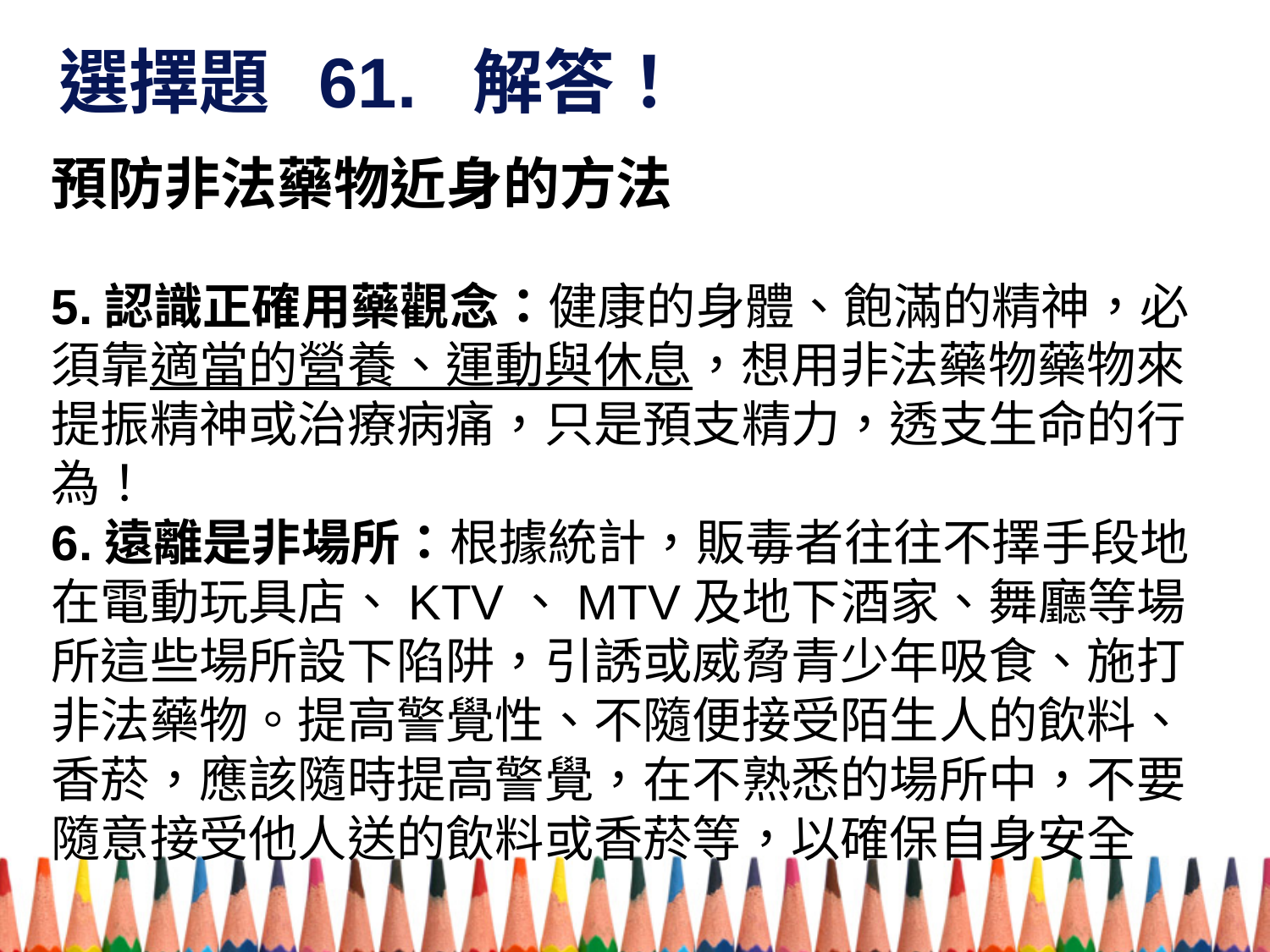

# 選擇題  61.  解答！
預防非法藥物近身的方法
5.認識正確用藥觀念：健康的身體、飽滿的精神，必須靠適當的營養、運動與休息，想用非法藥物藥物來提振精神或治療病痛，只是預支精力，透支生命的行為！
6.遠離是非場所：根據統計，販毒者往往不擇手段地在電動玩具店、KTV、MTV及地下酒家、舞廳等場所這些場所設下陷阱，引誘或威脅青少年吸食、施打非法藥物。提高警覺性、不隨便接受陌生人的飲料、香菸，應該隨時提高警覺，在不熟悉的場所中，不要隨意接受他人送的飲料或香菸等，以確保自身安全